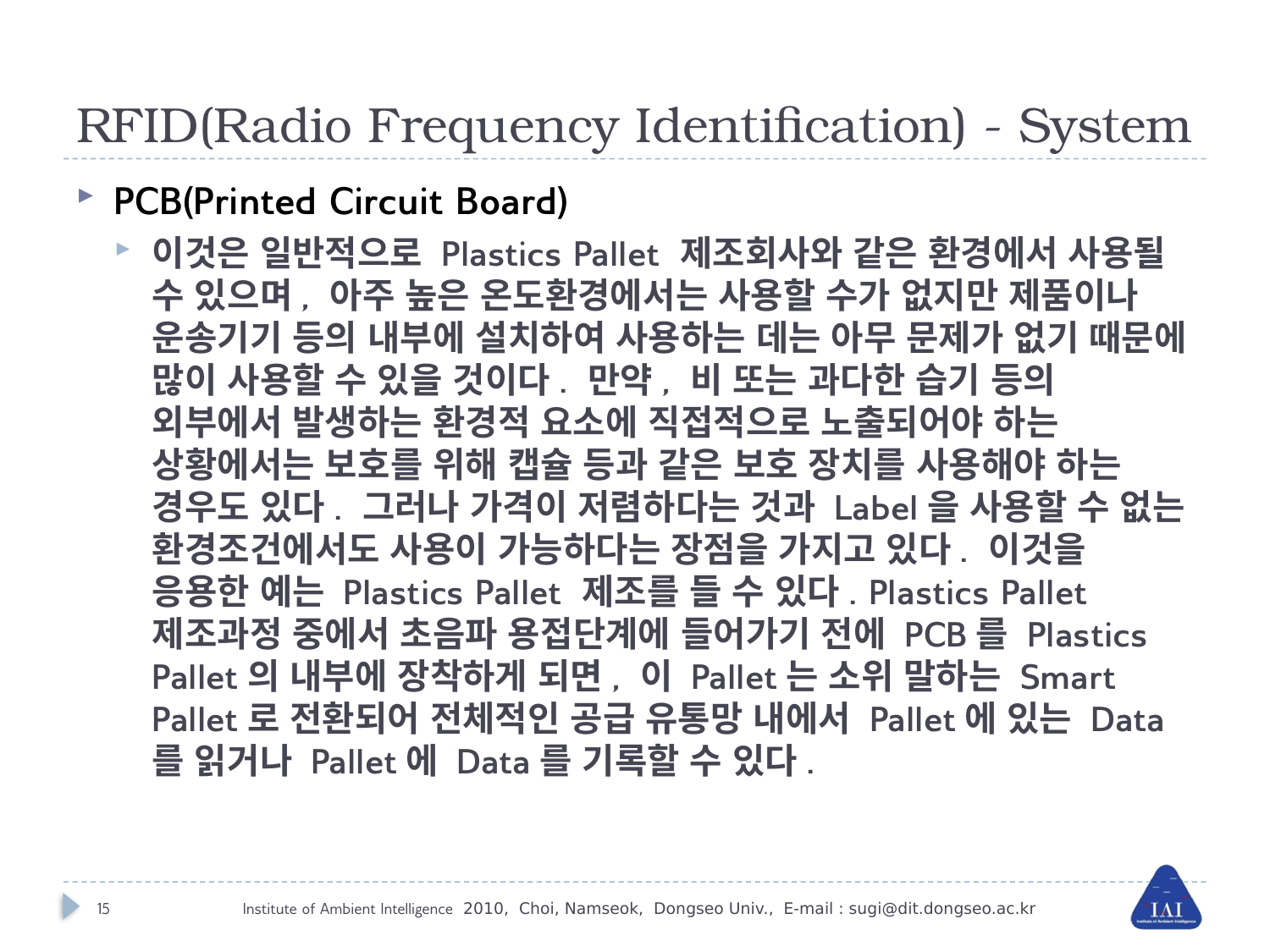

# RFID(Radio Frequency Identification) - System
PCB(Printed Circuit Board)
이것은 일반적으로 Plastics Pallet 제조회사와 같은 환경에서 사용될 수 있으며, 아주 높은 온도환경에서는 사용할 수가 없지만 제품이나 운송기기 등의 내부에 설치하여 사용하는 데는 아무 문제가 없기 때문에 많이 사용할 수 있을 것이다. 만약, 비 또는 과다한 습기 등의 외부에서 발생하는 환경적 요소에 직접적으로 노출되어야 하는 상황에서는 보호를 위해 캡슐 등과 같은 보호 장치를 사용해야 하는 경우도 있다. 그러나 가격이 저렴하다는 것과 Label을 사용할 수 없는 환경조건에서도 사용이 가능하다는 장점을 가지고 있다. 이것을 응용한 예는 Plastics Pallet 제조를 들 수 있다. Plastics Pallet 제조과정 중에서 초음파 용접단계에 들어가기 전에 PCB를 Plastics Pallet의 내부에 장착하게 되면, 이 Pallet는 소위 말하는 Smart Pallet로 전환되어 전체적인 공급 유통망 내에서 Pallet에 있는 Data를 읽거나 Pallet에 Data를 기록할 수 있다.